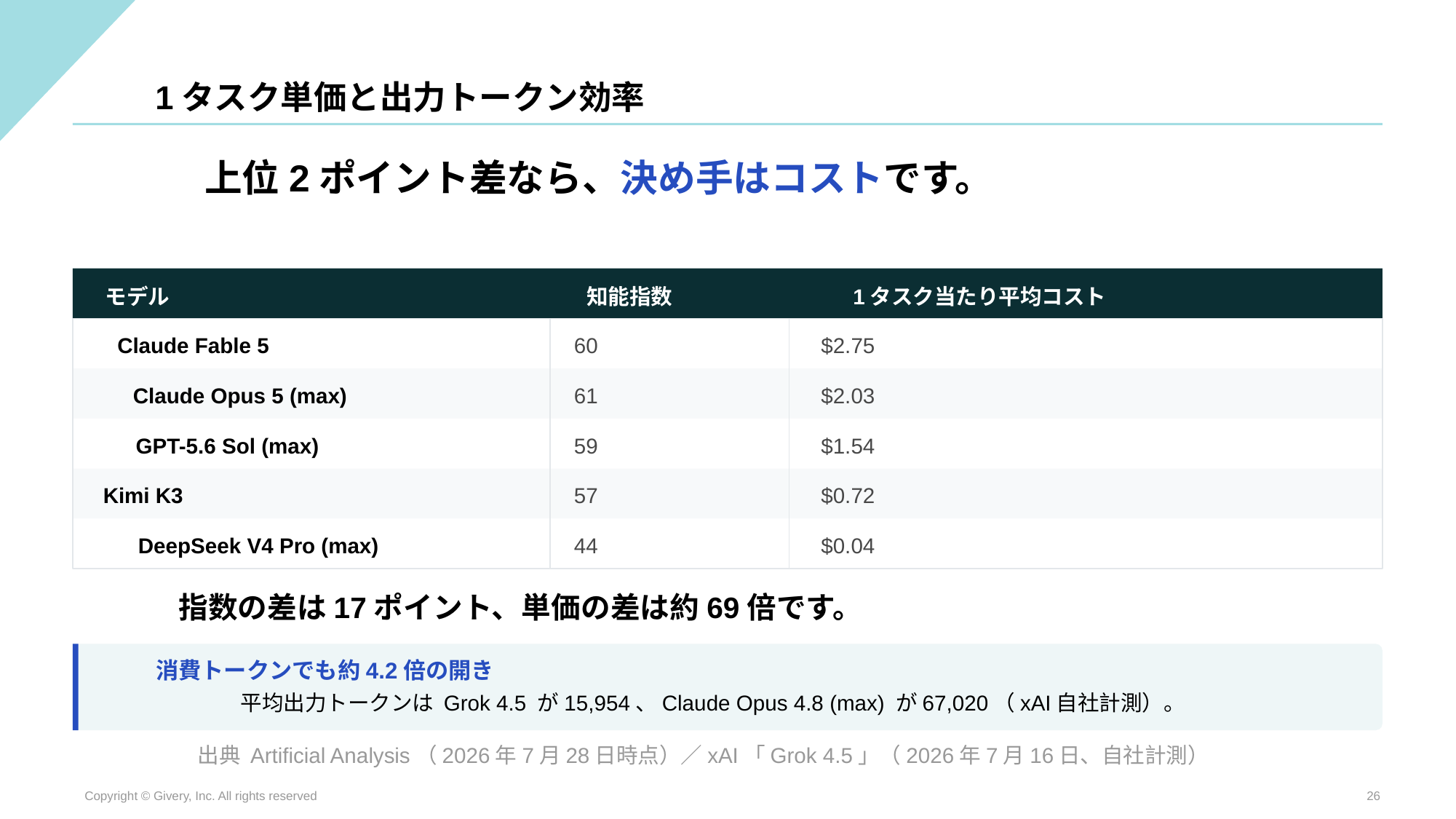

1タスク単価と出力トークン効率

上位2ポイント差なら、決め手はコストです。

モデル
知能指数
1タスク当たり平均コスト

Claude Fable 5
60
$2.75

Claude Opus 5 (max)
61
$2.03

GPT-5.6 Sol (max)
59
$1.54

Kimi K3
57
$0.72

DeepSeek V4 Pro (max)
44
$0.04
指数の差は17ポイント、単価の差は約69倍です。

消費トークンでも約4.2倍の開き
平均出力トークンは Grok 4.5 が15,954、Claude Opus 4.8 (max) が67,020（xAI自社計測）。
出典 Artificial Analysis（2026年7月28日時点）／xAI「Grok 4.5」（2026年7月16日、自社計測）
Copyright © Givery, Inc. All rights reserved
26